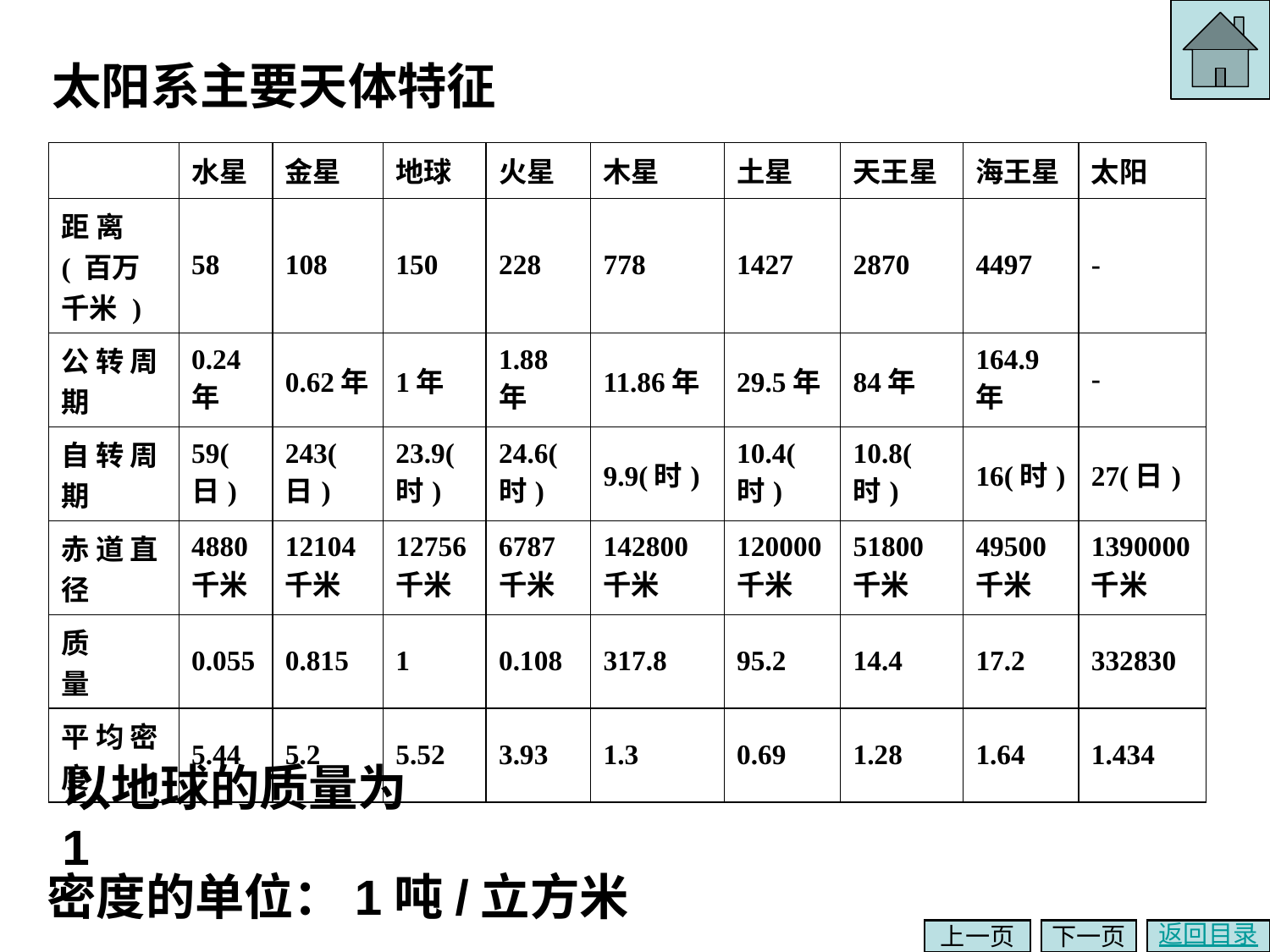

#
太阳系主要天体特征
|  | 水星 | 金星 | 地球 | 火星 | 木星 | 土星 | 天王星 | 海王星 | 太阳 |
| --- | --- | --- | --- | --- | --- | --- | --- | --- | --- |
| 距 离 ( 百万千米 ) | 58 | 108 | 150 | 228 | 778 | 1427 | 2870 | 4497 | - |
| 公 转 周 期 | 0.24年 | 0.62年 | 1年 | 1.88年 | 11.86年 | 29.5年 | 84年 | 164.9年 | - |
| 自 转 周 期 | 59(日) | 243(日) | 23.9(时) | 24.6(时) | 9.9(时) | 10.4(时) | 10.8( 时) | 16(时) | 27(日) |
| 赤 道 直 径 | 4880千米 | 12104千米 | 12756千米 | 6787千米 | 142800千米 | 120000千米 | 51800千米 | 49500千米 | 1390000千米 |
| 质 量 | 0.055 | 0.815 | 1 | 0.108 | 317.8 | 95.2 | 14.4 | 17.2 | 332830 |
| 平 均 密 度 | 5.44 | 5.2 | 5.52 | 3.93 | 1.3 | 0.69 | 1.28 | 1.64 | 1.434 |
以地球的质量为1
密度的单位：1吨/立方米
上一页
下一页
返回目录